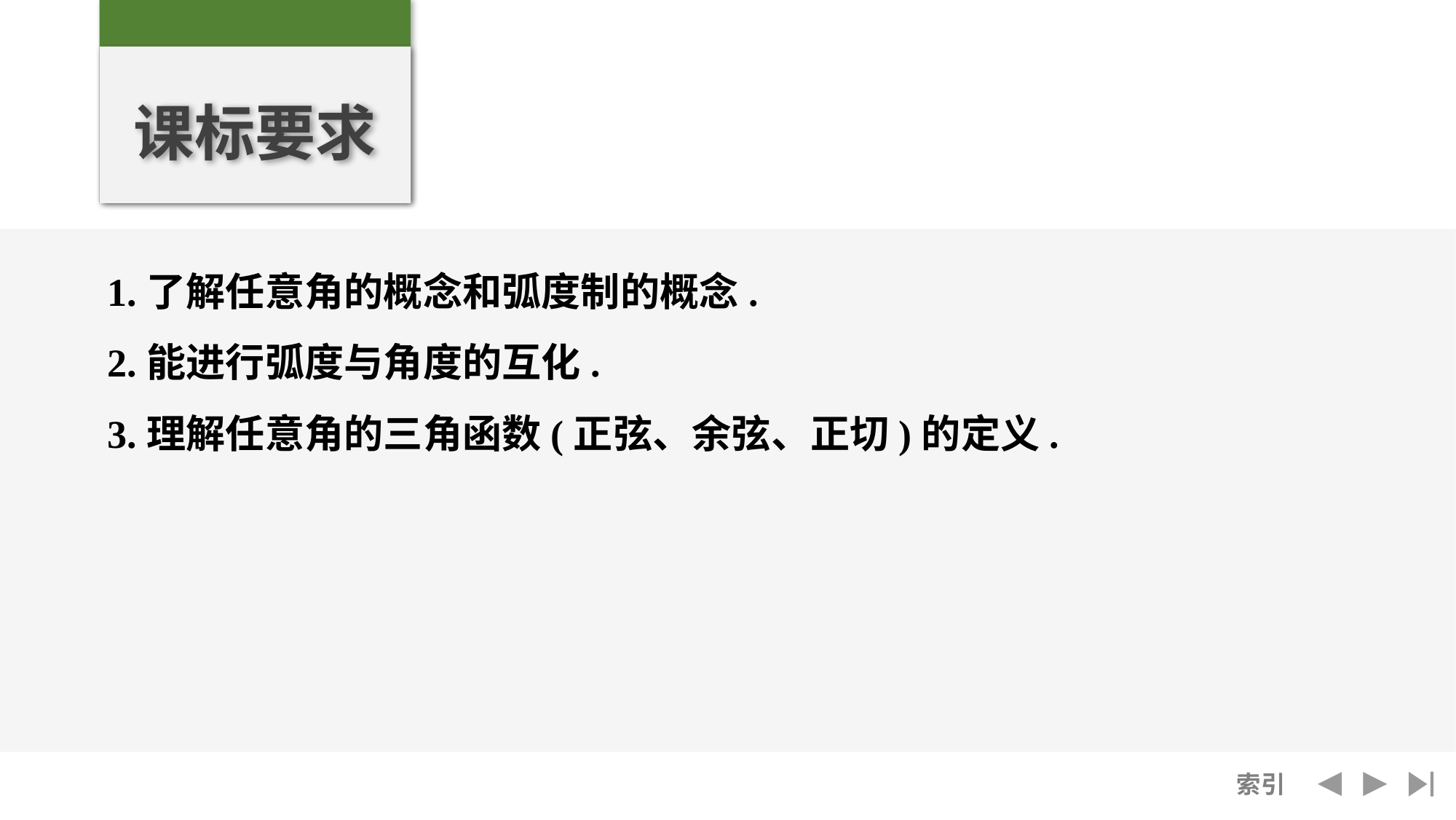

1.了解任意角的概念和弧度制的概念.
2.能进行弧度与角度的互化.
3.理解任意角的三角函数(正弦、余弦、正切)的定义.